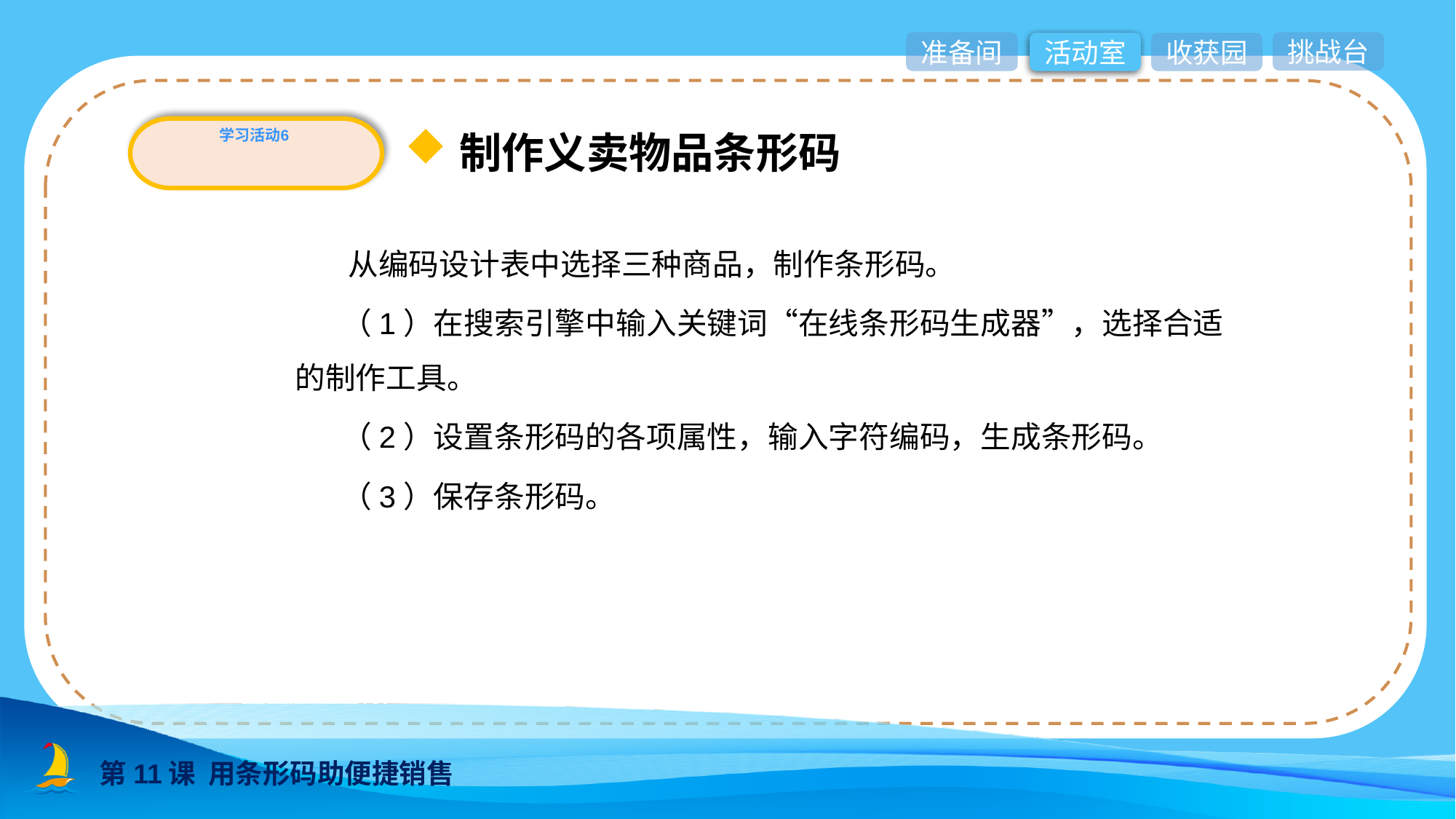

准备间
挑战台
活动室
收获园

学习活动6
制作义卖物品条形码

   从编码设计表中选择三种商品，制作条形码。
  （1）在搜索引擎中输入关键词“在线条形码生成器”，选择合适的制作工具。
  （2）设置条形码的各项属性，输入字符编码，生成条形码。
  （3）保存条形码。